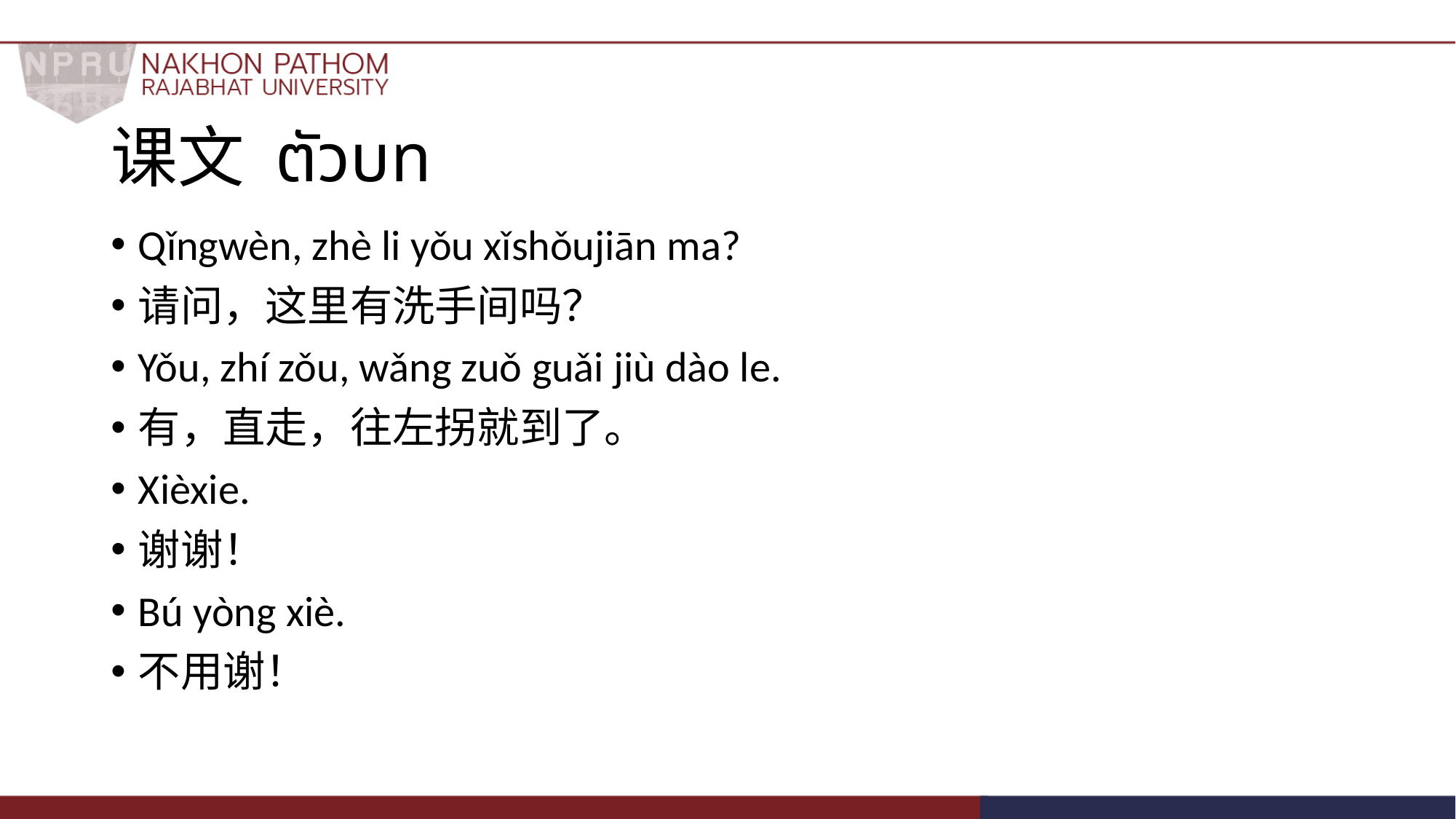

# 课文 ตัวบท
Qǐngwèn, zhè li yǒu xǐshǒujiān ma?
请问，这里有洗手间吗？
Yǒu, zhí zǒu, wǎng zuǒ guǎi jiù dào le.
有，直走，往左拐就到了。
Xièxie.
谢谢！
Bú yòng xiè.
不用谢！